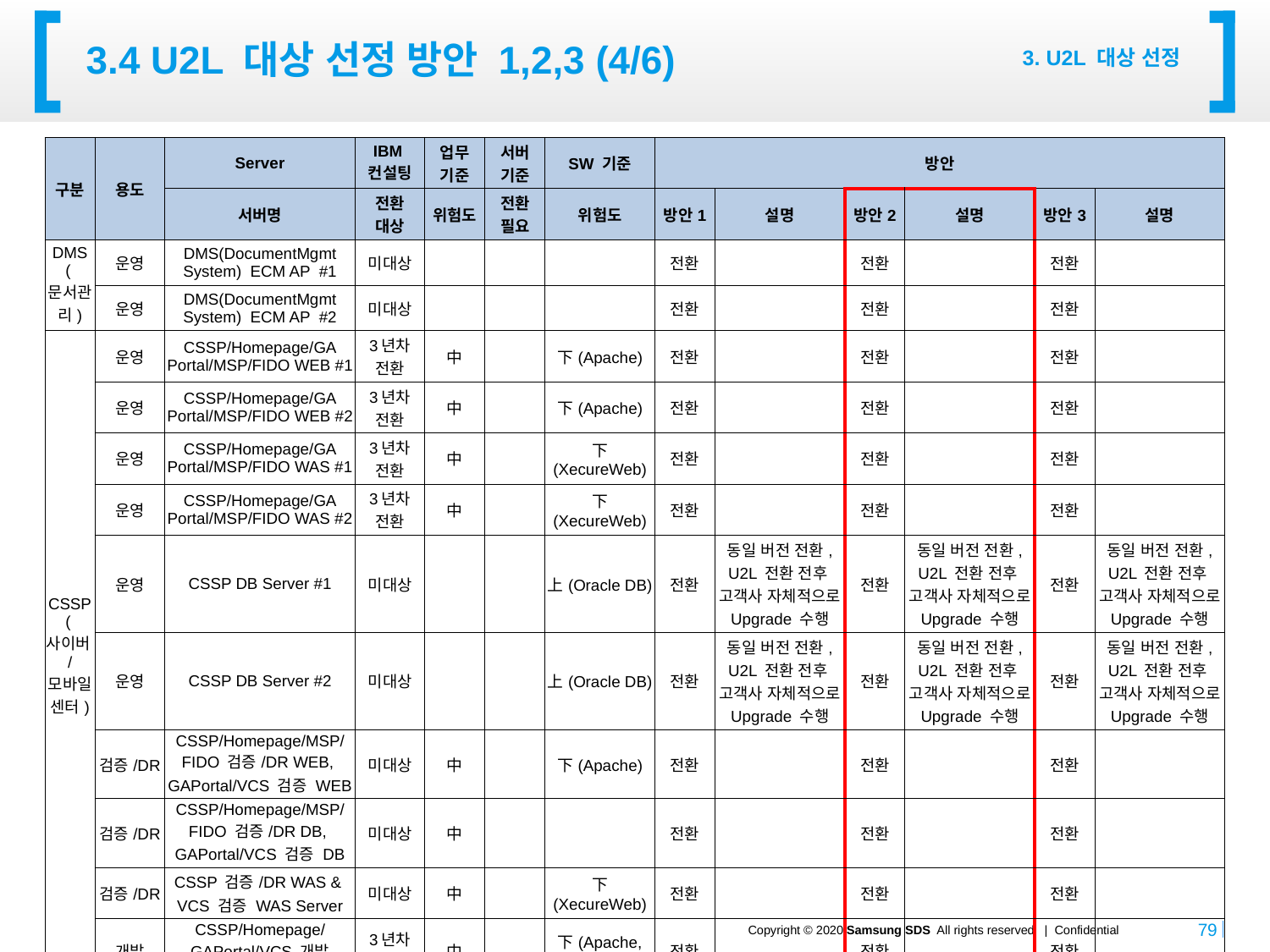

# 3.4 u2l 대상 선정 방안 1,2,3 (4/6)
3. U2L 대상 선정
| 구분 | 용도 | Server | IBM 컨설팅 | 업무 기준 | 서버 기준 | SW 기준 | 방안 |  |  |  |  |  |
| --- | --- | --- | --- | --- | --- | --- | --- | --- | --- | --- | --- | --- |
|  |  | 서버명 | 전환 대상 | 위험도 | 전환 필요 | 위험도 | 방안1 | 설명 | 방안2 | 설명 | 방안3 | 설명 |
| DMS (문서관리) | 운영 | DMS(DocumentMgmt System) ECM AP #1 | 미대상 |  |  |  | 전환 |  | 전환 |  | 전환 |  |
|  | 운영 | DMS(DocumentMgmt System) ECM AP #2 | 미대상 |  |  |  | 전환 |  | 전환 |  | 전환 |  |
| CSSP (사이버/ 모바일 센터) | 운영 | CSSP/Homepage/GA Portal/MSP/FIDO WEB #1 | 3년차 전환 | 中 |  | 下(Apache) | 전환 |  | 전환 |  | 전환 |  |
|  | 운영 | CSSP/Homepage/GA Portal/MSP/FIDO WEB #2 | 3년차 전환 | 中 |  | 下(Apache) | 전환 |  | 전환 |  | 전환 |  |
|  | 운영 | CSSP/Homepage/GA Portal/MSP/FIDO WAS #1 | 3년차 전환 | 中 |  | 下 (XecureWeb) | 전환 |  | 전환 |  | 전환 |  |
|  | 운영 | CSSP/Homepage/GA Portal/MSP/FIDO WAS #2 | 3년차 전환 | 中 |  | 下 (XecureWeb) | 전환 |  | 전환 |  | 전환 |  |
|  | 운영 | CSSP DB Server #1 | 미대상 |  |  | 上(Oracle DB) | 전환 | 동일 버전 전환, U2L 전환 전후 고객사 자체적으로 Upgrade 수행 | 전환 | 동일 버전 전환, U2L 전환 전후 고객사 자체적으로 Upgrade 수행 | 전환 | 동일 버전 전환, U2L 전환 전후 고객사 자체적으로 Upgrade 수행 |
|  | 운영 | CSSP DB Server #2 | 미대상 |  |  | 上(Oracle DB) | 전환 | 동일 버전 전환, U2L 전환 전후 고객사 자체적으로 Upgrade 수행 | 전환 | 동일 버전 전환, U2L 전환 전후 고객사 자체적으로 Upgrade 수행 | 전환 | 동일 버전 전환, U2L 전환 전후 고객사 자체적으로 Upgrade 수행 |
|  | 검증/DR | CSSP/Homepage/MSP/ FIDO 검증/DR WEB, GAPortal/VCS 검증 WEB | 미대상 | 中 |  | 下(Apache) | 전환 |  | 전환 |  | 전환 |  |
|  | 검증/DR | CSSP/Homepage/MSP/ FIDO 검증/DR DB, GAPortal/VCS 검증 DB | 미대상 | 中 |  |  | 전환 |  | 전환 |  | 전환 |  |
|  | 검증/DR | CSSP 검증/DR WAS & VCS 검증 WAS Server | 미대상 | 中 |  | 下 (XecureWeb) | 전환 |  | 전환 |  | 전환 |  |
|  | 개발 | CSSP/Homepage/GAPortal/VCS 개발 WEB/WAS | 3년차 전환 | 中 |  | 下(Apache, XecureWeb) | 전환 |  | 전환 |  | 전환 |  |